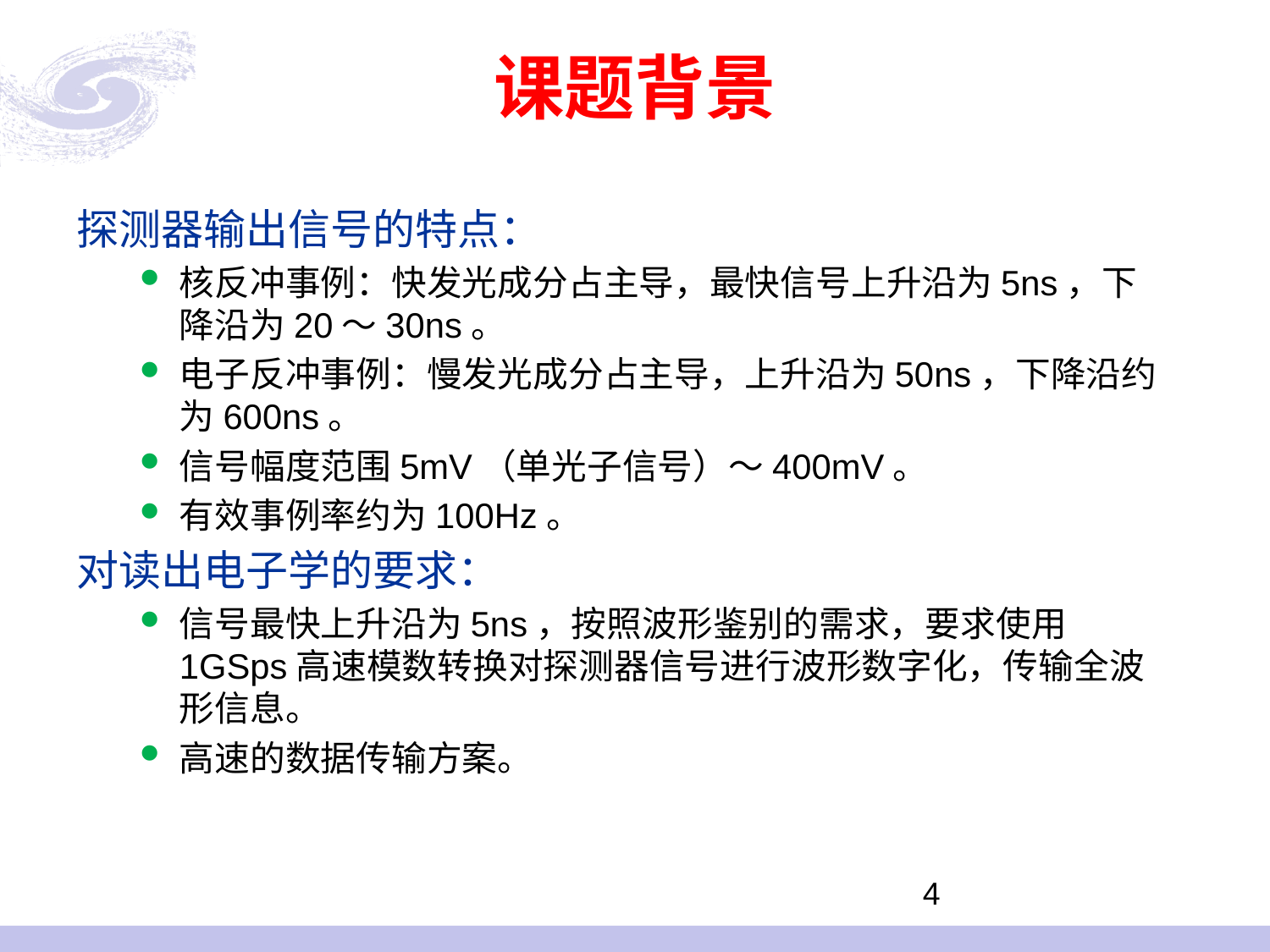

# 课题背景
探测器输出信号的特点：
核反冲事例：快发光成分占主导，最快信号上升沿为5ns，下降沿为20～30ns。
电子反冲事例：慢发光成分占主导，上升沿为50ns，下降沿约为600ns。
信号幅度范围5mV（单光子信号）～400mV。
有效事例率约为100Hz。
对读出电子学的要求：
信号最快上升沿为5ns，按照波形鉴别的需求，要求使用1GSps高速模数转换对探测器信号进行波形数字化，传输全波形信息。
高速的数据传输方案。

4